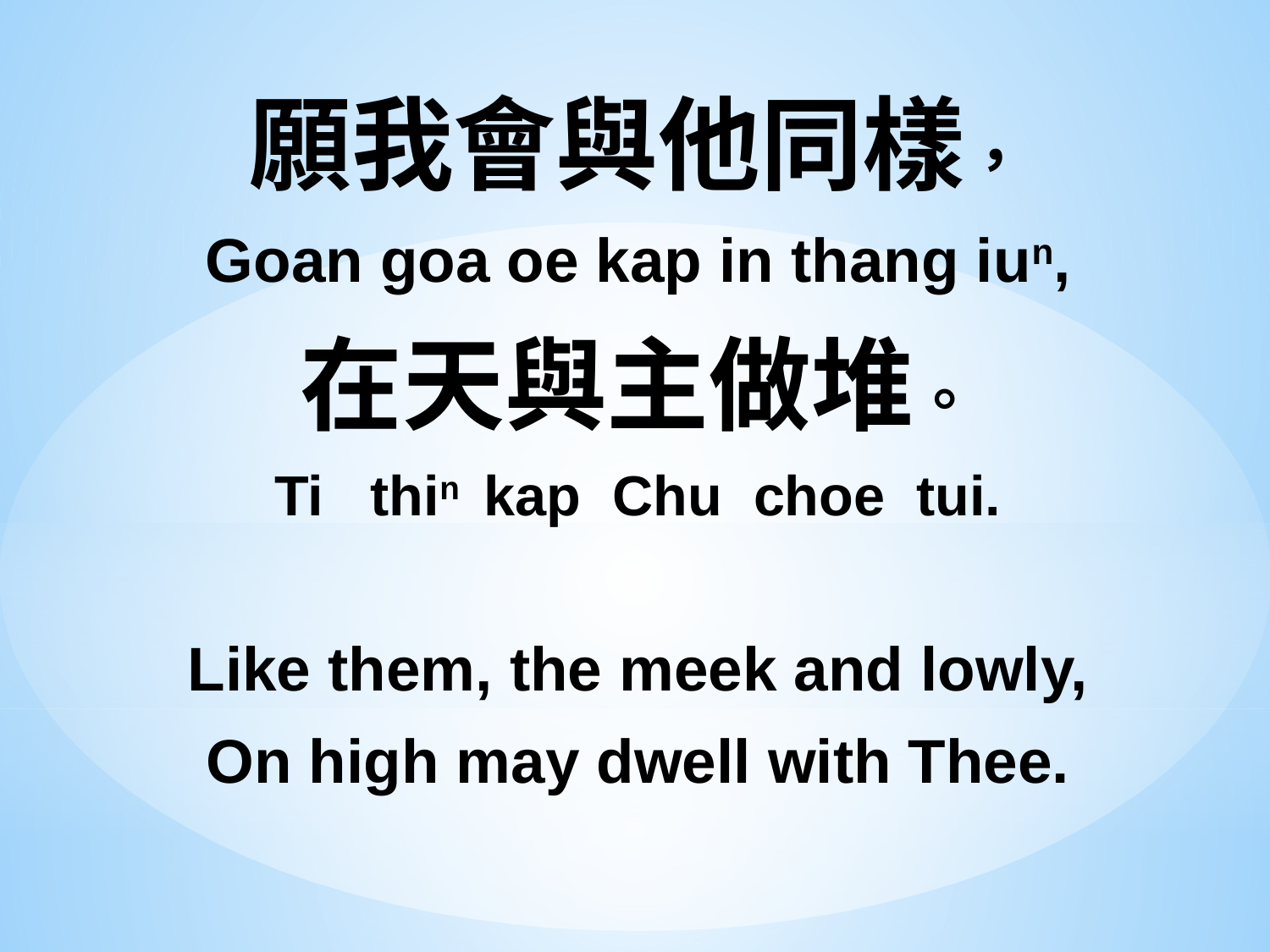

願我會與他同樣，
Goan goa oe kap in thang iun,
在天與主做堆。
Ti   thin  kap  Chu  choe  tui.

Like them, the meek and lowly,
On high may dwell with Thee.